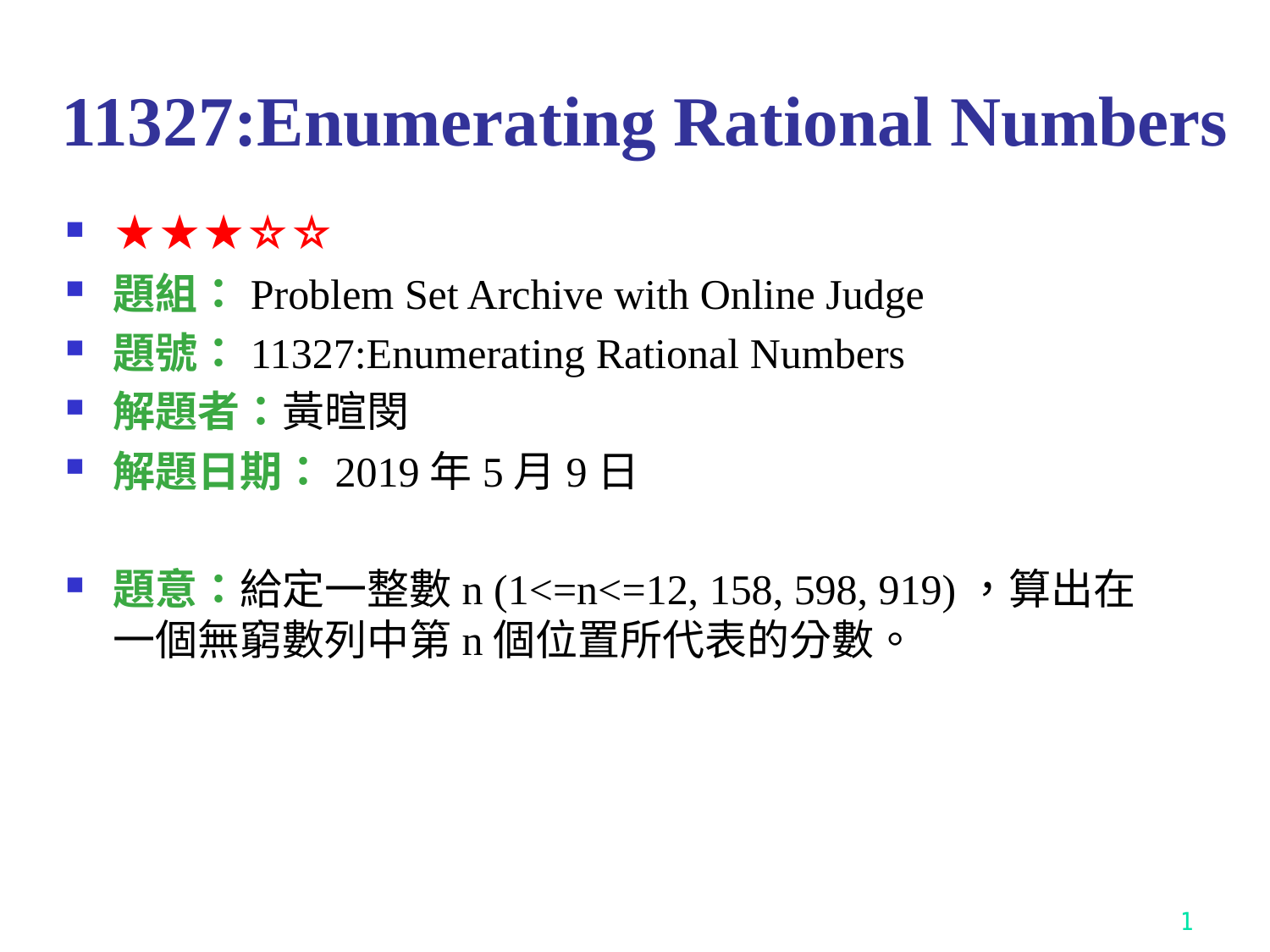

# 11327:Enumerating Rational Numbers
★★★☆☆
題組：Problem Set Archive with Online Judge
題號：11327:Enumerating Rational Numbers
解題者：黃暄閔
解題日期：2019年5月9日

題意：給定一整數n (1<=n<=12, 158, 598, 919)，算出在一個無窮數列中第n個位置所代表的分數。
1